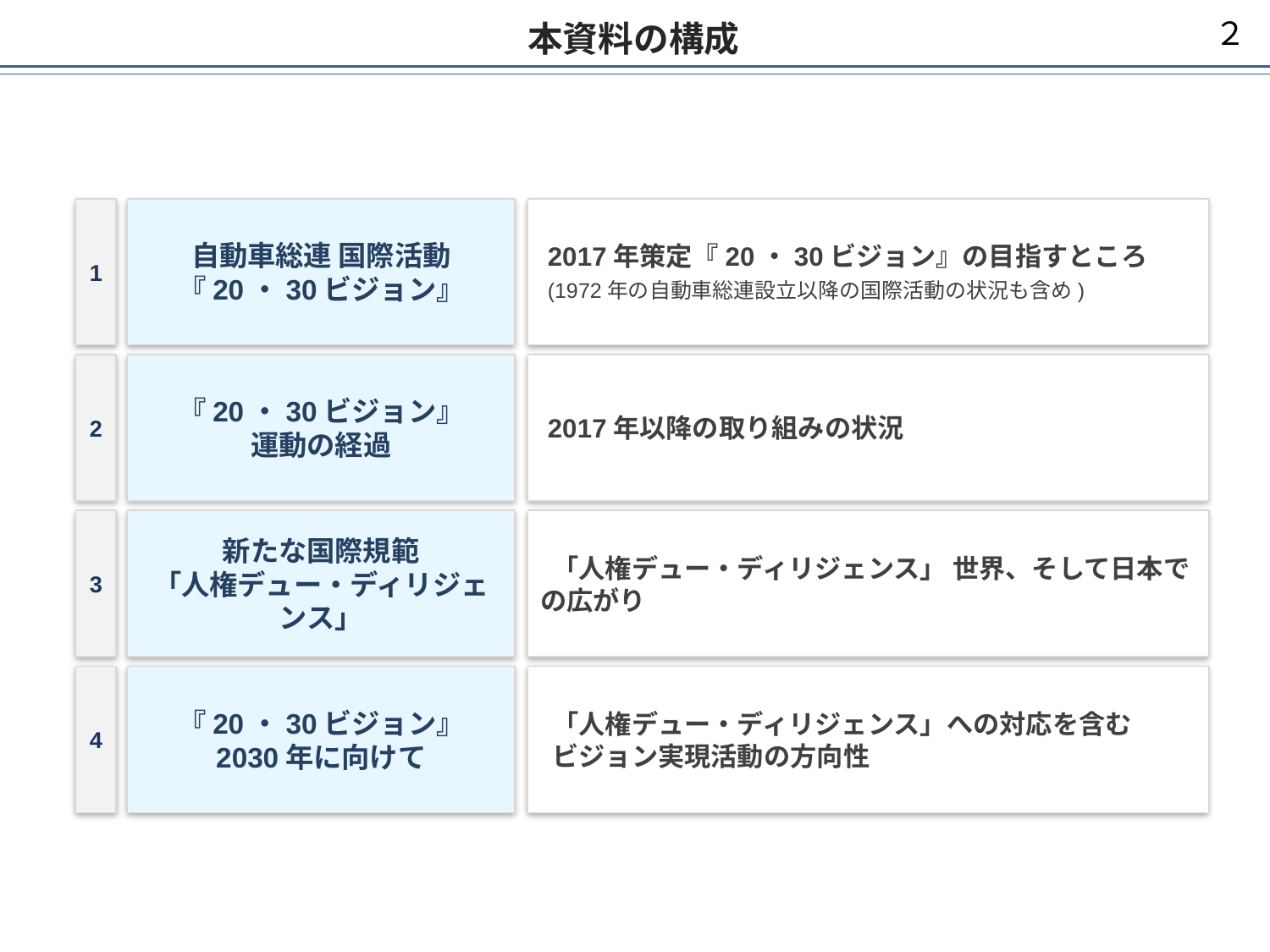

２

本資料の構成
 2017年策定『20・30ビジョン』の目指すところ
 (1972年の自動車総連設立以降の国際活動の状況も含め)
1
自動車総連 国際活動
『20・30ビジョン』
 2017年以降の取り組みの状況
2
『20・30ビジョン』
運動の経過
 「人権デュー・ディリジェンス」 世界、そして日本での広がり
3
新たな国際規範
「人権デュー・ディリジェンス」
 「人権デュー・ディリジェンス」への対応を含む
 ビジョン実現活動の方向性
『20・30ビジョン』
2030年に向けて
4